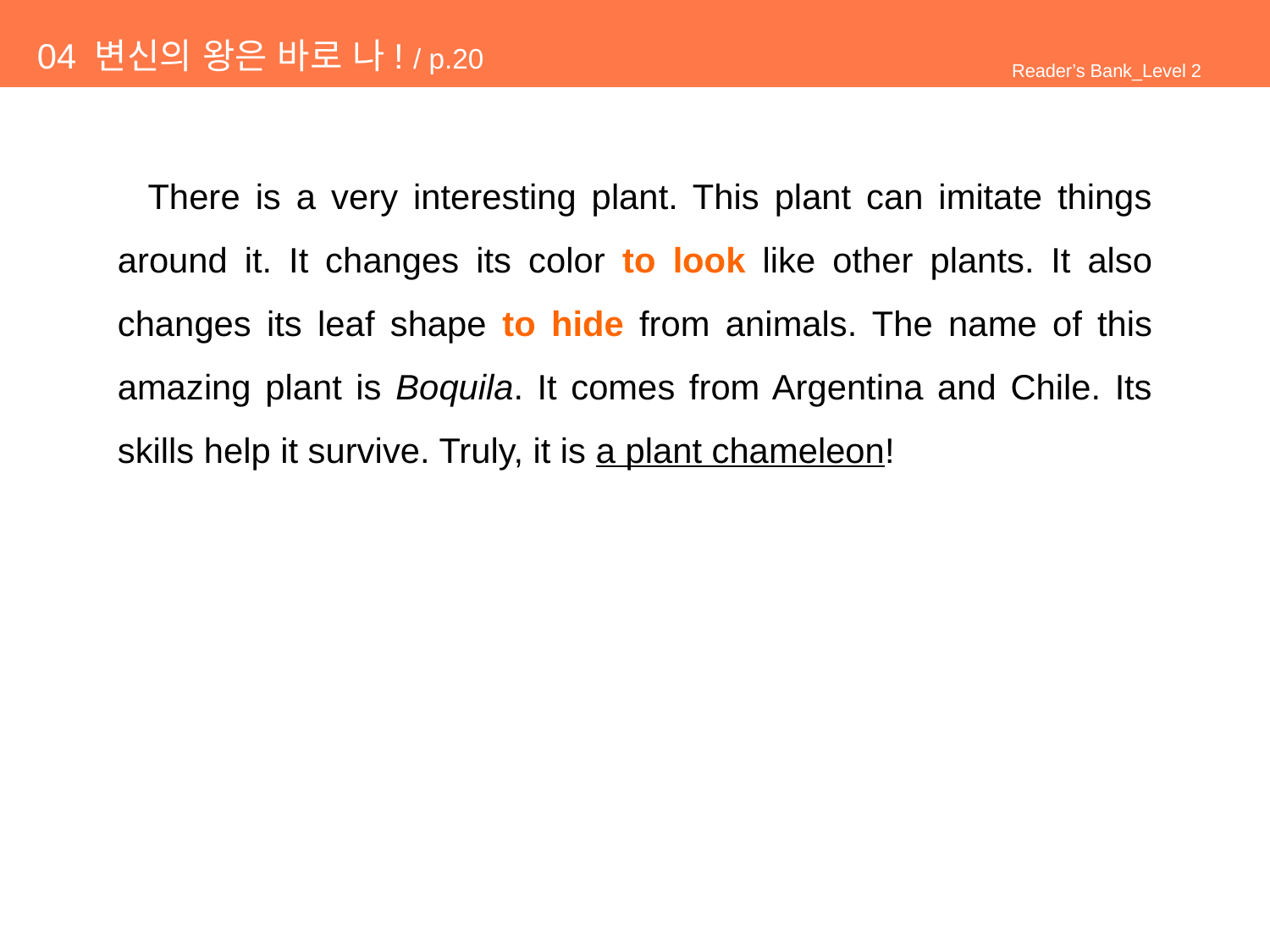

# 04 변신의 왕은 바로 나! / p.20
Reader’s Bank_Level 2

  There is a very interesting plant. This plant can imitate things around it. It changes its color to look like other plants. It also changes its leaf shape to hide from animals. The name of this amazing plant is Boquila. It comes from Argentina and Chile. Its skills help it survive. Truly, it is a plant chameleon!